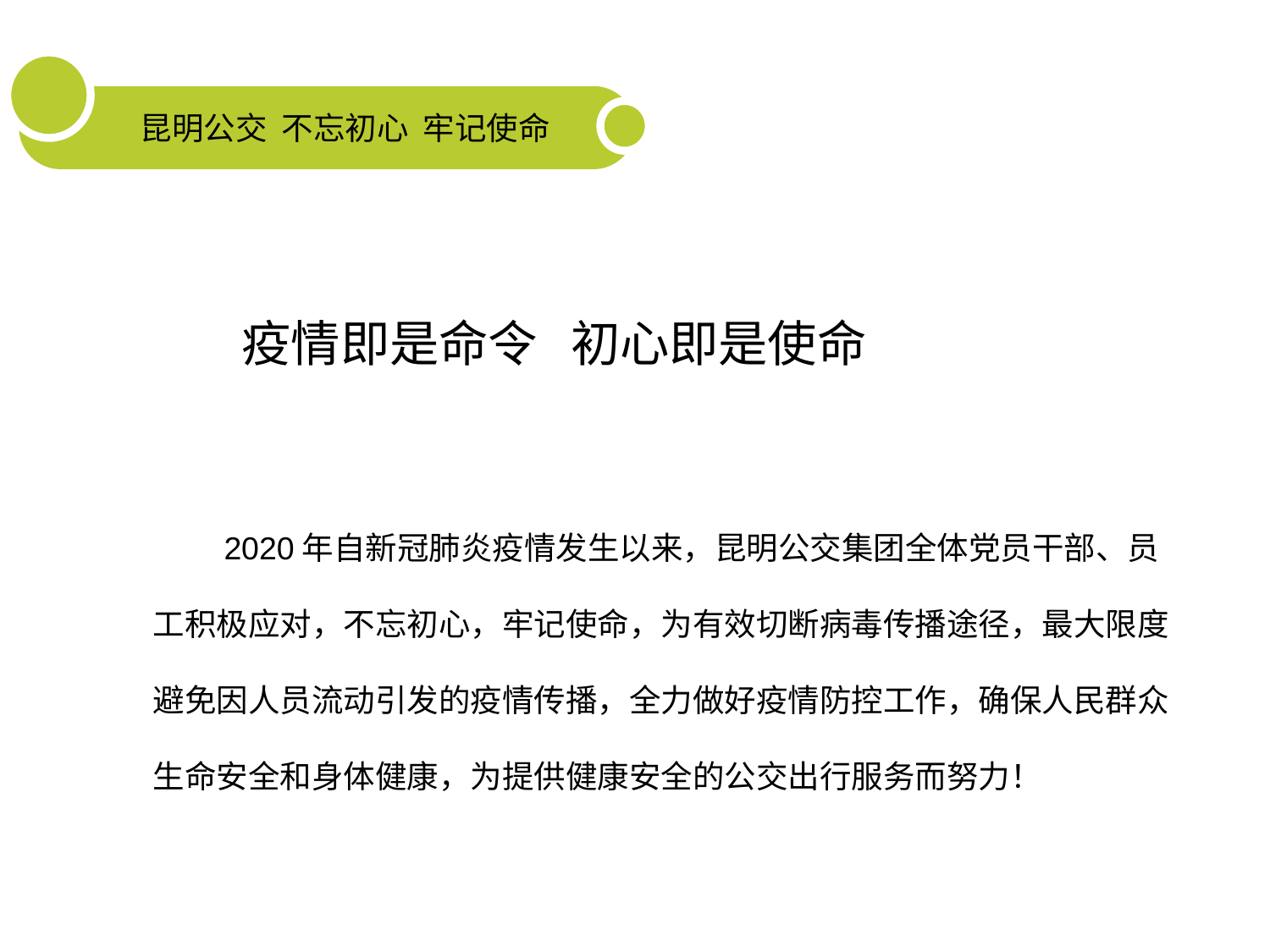

昆明公交  不忘初心  牢记使命
点击添加文本
       疫情即是命令   初心即是使命

        2020年自新冠肺炎疫情发生以来，昆明公交集团全体党员干部、员工积极应对，不忘初心，牢记使命，为有效切断病毒传播途径，最大限度避免因人员流动引发的疫情传播，全力做好疫情防控工作，确保人民群众生命安全和身体健康，为提供健康安全的公交出行服务而努力！

点击添加文本
点击添加文本
点击添加文本